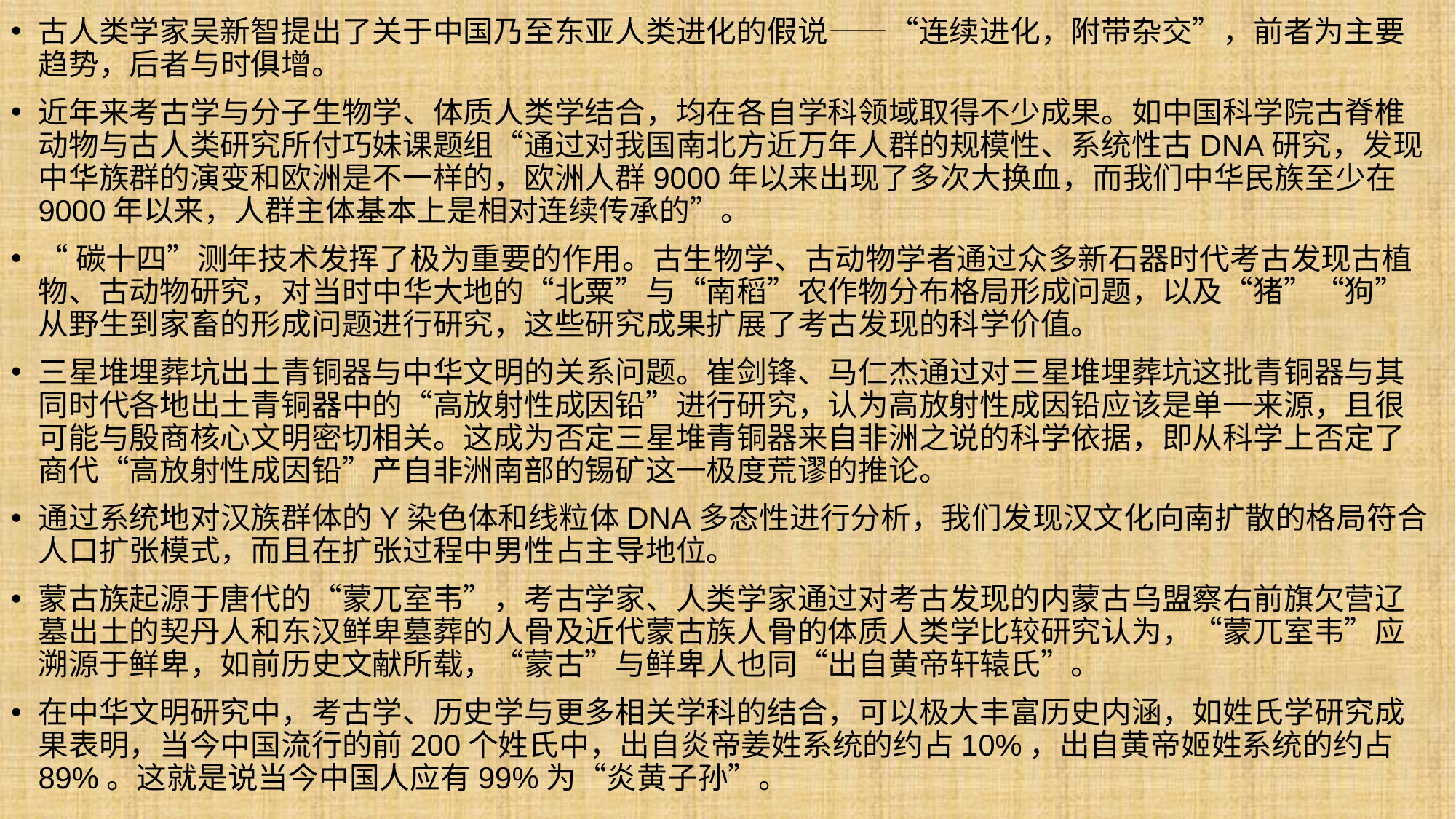

古人类学家吴新智提出了关于中国乃至东亚人类进化的假说——“连续进化，附带杂交”，前者为主要趋势，后者与时俱增。
近年来考古学与分子生物学、体质人类学结合，均在各自学科领域取得不少成果。如中国科学院古脊椎动物与古人类研究所付巧妹课题组“通过对我国南北方近万年人群的规模性、系统性古DNA研究，发现中华族群的演变和欧洲是不一样的，欧洲人群9000年以来出现了多次大换血，而我们中华民族至少在9000年以来，人群主体基本上是相对连续传承的”。
“碳十四”测年技术发挥了极为重要的作用。古生物学、古动物学者通过众多新石器时代考古发现古植物、古动物研究，对当时中华大地的“北粟”与“南稻”农作物分布格局形成问题，以及“猪”“狗”从野生到家畜的形成问题进行研究，这些研究成果扩展了考古发现的科学价值。
三星堆埋葬坑出土青铜器与中华文明的关系问题。崔剑锋、马仁杰通过对三星堆埋葬坑这批青铜器与其同时代各地出土青铜器中的“高放射性成因铅”进行研究，认为高放射性成因铅应该是单一来源，且很可能与殷商核心文明密切相关。这成为否定三星堆青铜器来自非洲之说的科学依据，即从科学上否定了商代“高放射性成因铅”产自非洲南部的锡矿这一极度荒谬的推论。
通过系统地对汉族群体的Y染色体和线粒体DNA多态性进行分析，我们发现汉文化向南扩散的格局符合人口扩张模式，而且在扩张过程中男性占主导地位。
蒙古族起源于唐代的“蒙兀室韦”，考古学家、人类学家通过对考古发现的内蒙古乌盟察右前旗欠营辽墓出土的契丹人和东汉鲜卑墓葬的人骨及近代蒙古族人骨的体质人类学比较研究认为，“蒙兀室韦”应溯源于鲜卑，如前历史文献所载，“蒙古”与鲜卑人也同“出自黄帝轩辕氏”。
在中华文明研究中，考古学、历史学与更多相关学科的结合，可以极大丰富历史内涵，如姓氏学研究成果表明，当今中国流行的前200个姓氏中，出自炎帝姜姓系统的约占10%，出自黄帝姬姓系统的约占89%。这就是说当今中国人应有99%为“炎黄子孙”。